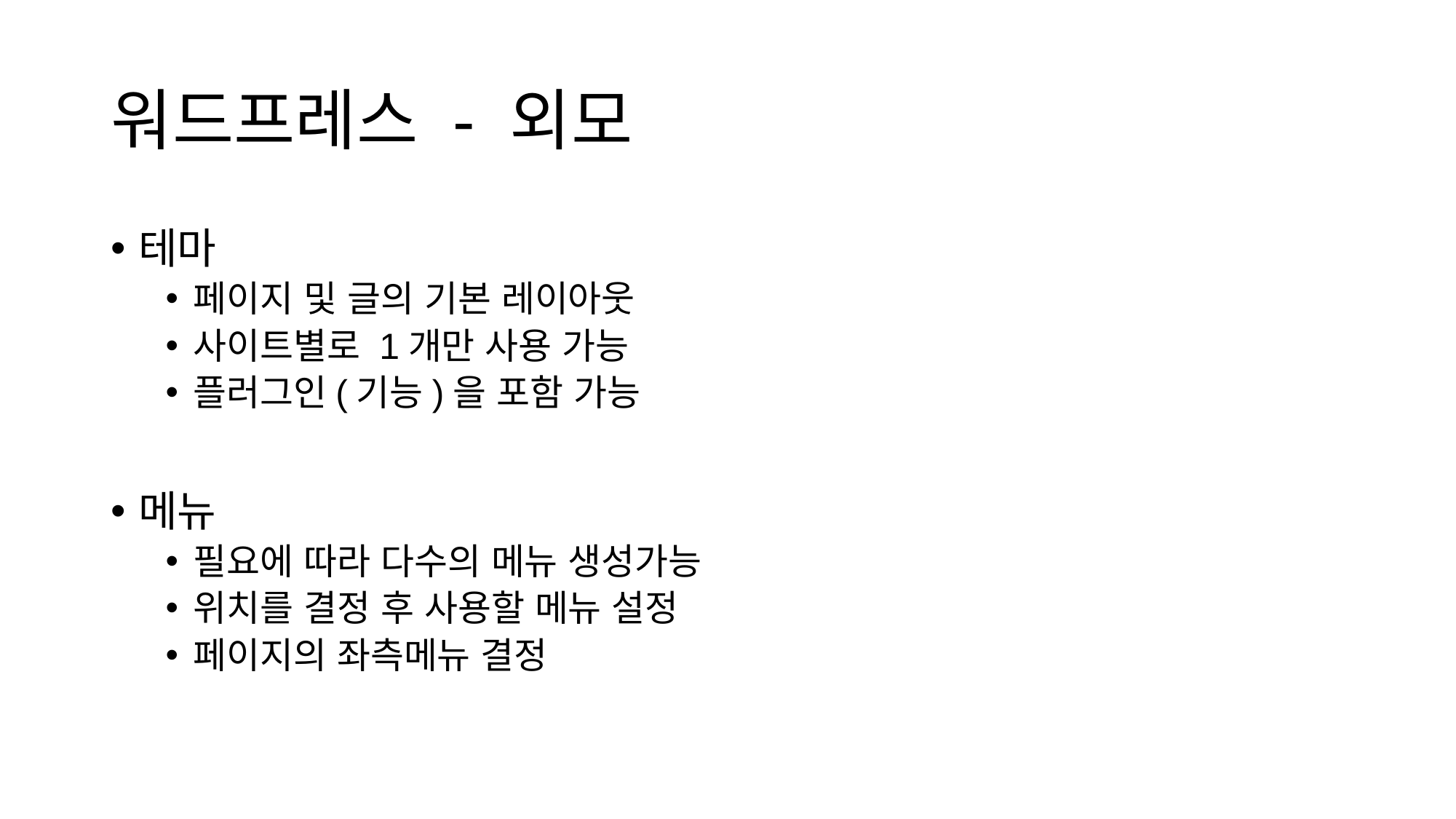

# 워드프레스 - 외모
테마
페이지 및 글의 기본 레이아웃
사이트별로 1개만 사용 가능
플러그인(기능)을 포함 가능

메뉴
필요에 따라 다수의 메뉴 생성가능
위치를 결정 후 사용할 메뉴 설정
페이지의 좌측메뉴 결정